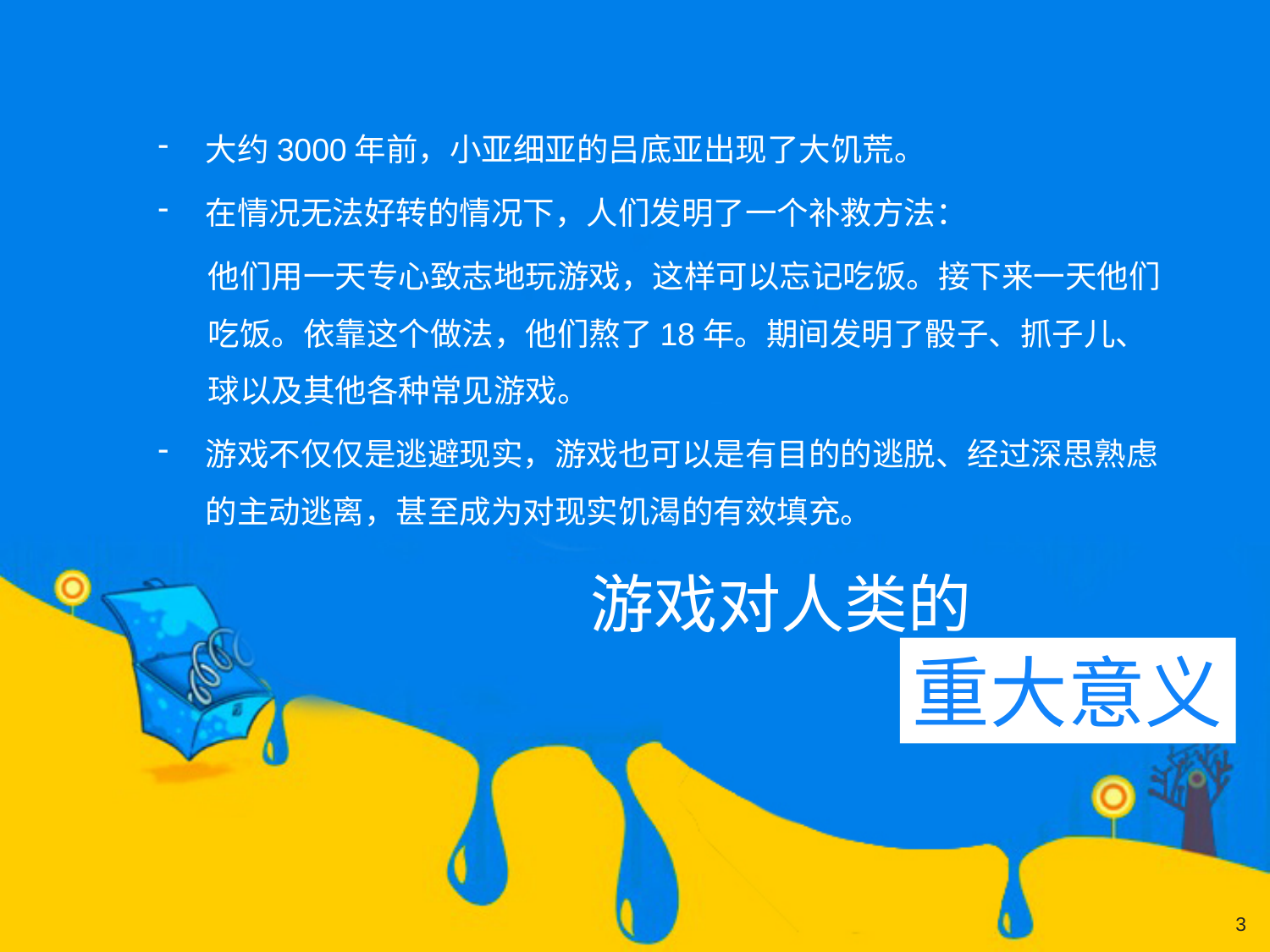

大约3000年前，小亚细亚的吕底亚出现了大饥荒。
在情况无法好转的情况下，人们发明了一个补救方法：
他们用一天专心致志地玩游戏，这样可以忘记吃饭。接下来一天他们吃饭。依靠这个做法，他们熬了18年。期间发明了骰子、抓子儿、球以及其他各种常见游戏。
游戏不仅仅是逃避现实，游戏也可以是有目的的逃脱、经过深思熟虑的主动逃离，甚至成为对现实饥渴的有效填充。
# 游戏对人类的
重大意义